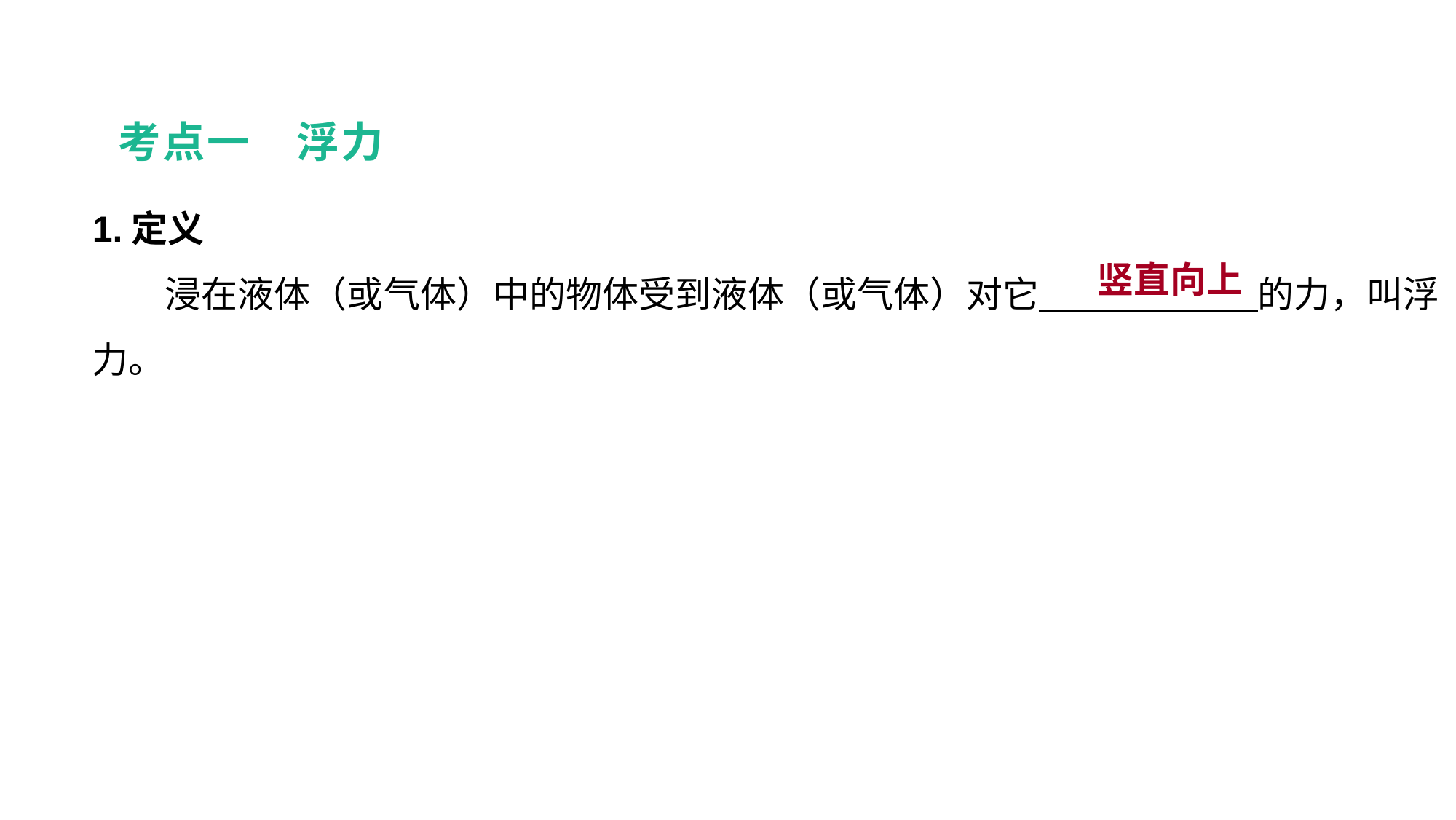

考点一　浮力
1.定义
浸在液体（或气体）中的物体受到液体（或气体）对它　　         　　的力，叫浮力。
教材梳理 夯实基础
竖直向上